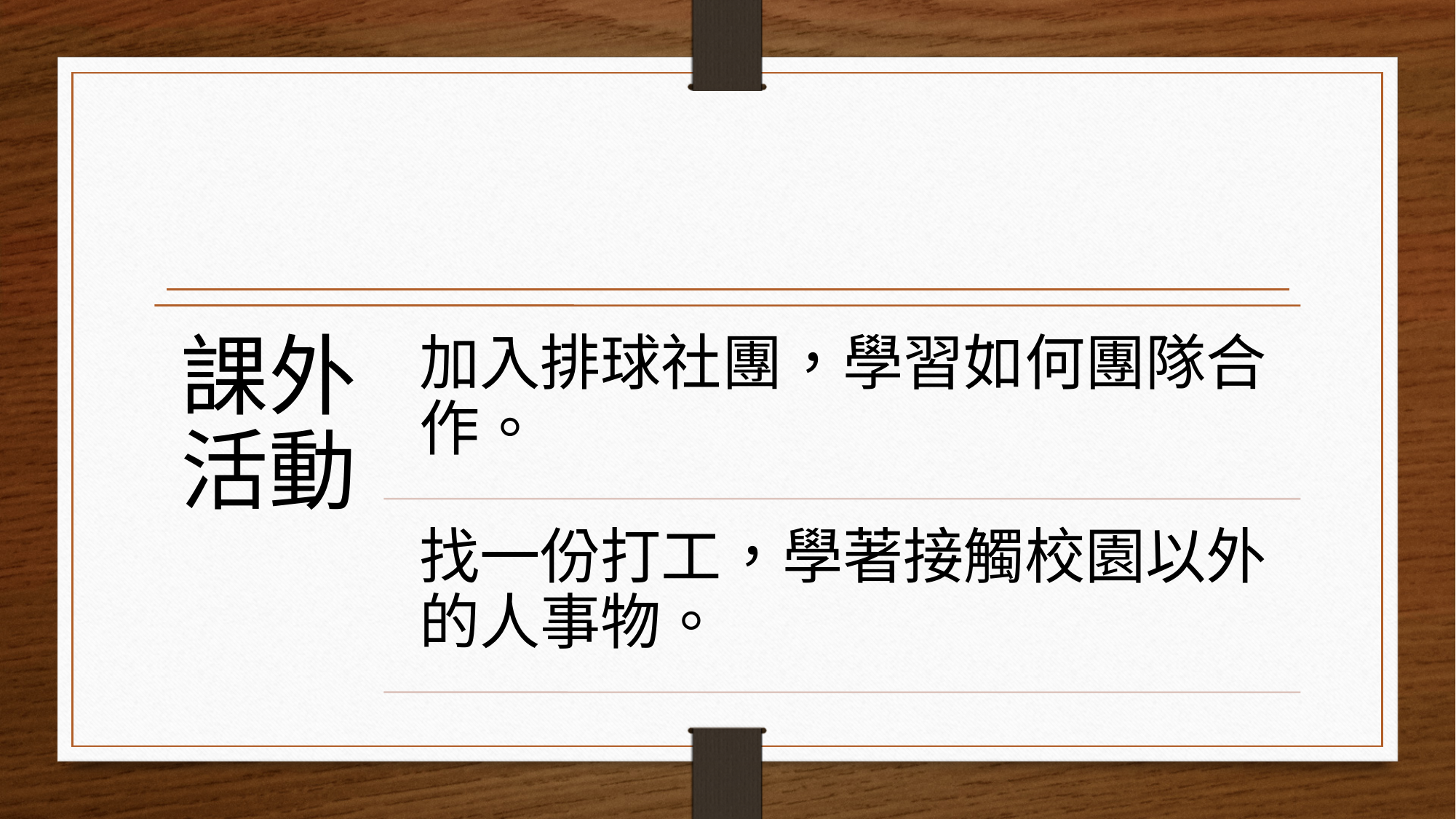

課外活動
加入排球社團，學習如何團隊合作。
找一份打工，學著接觸校園以外的人事物。